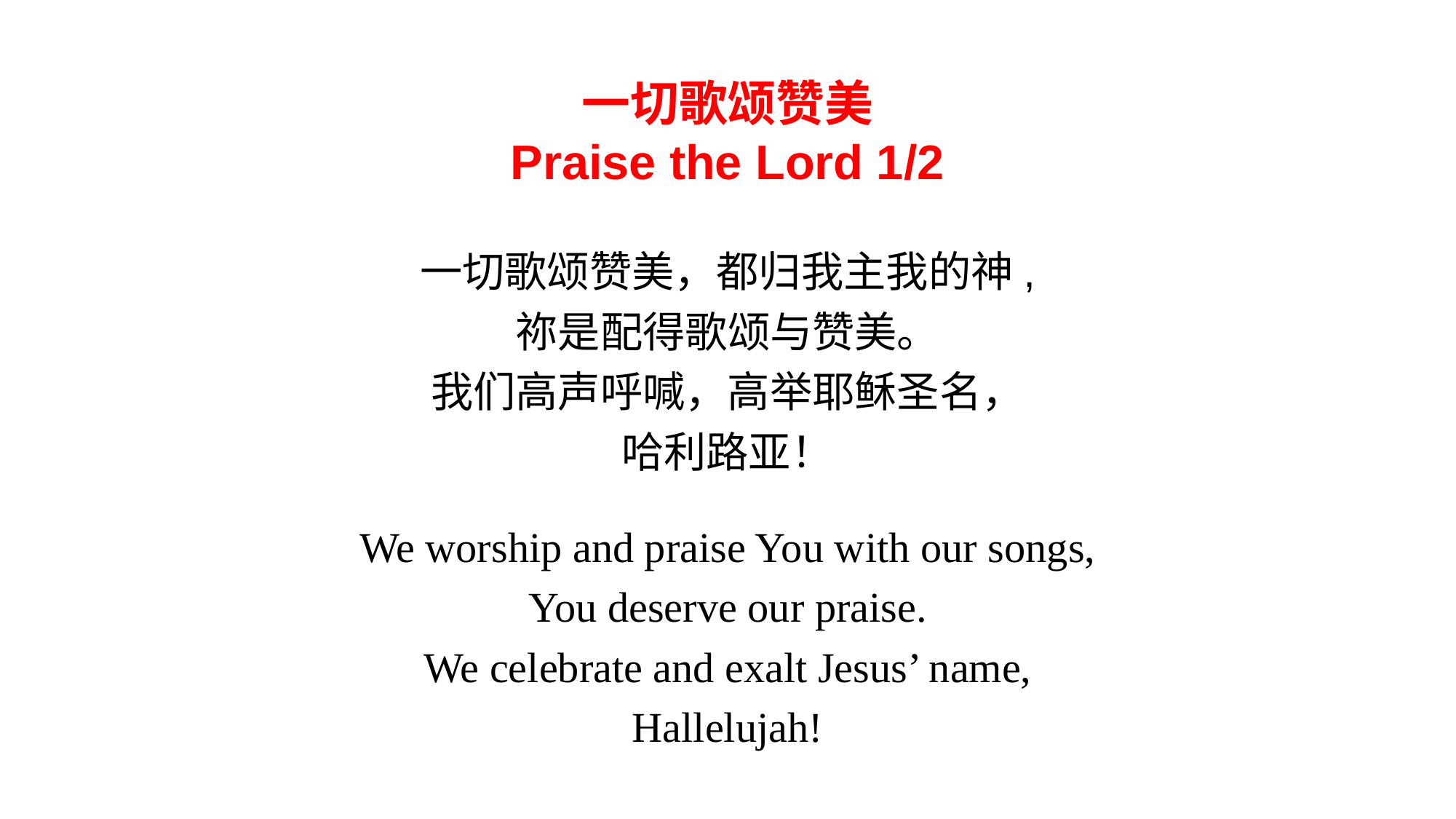

# 一切歌颂赞美 Praise the Lord 1/2
一切歌颂赞美，都归我主我的神,
祢是配得歌颂与赞美。
我们高声呼喊，高举耶稣圣名，
哈利路亚！

We worship and praise You with our songs,
You deserve our praise.
We celebrate and exalt Jesus’ name,
Hallelujah!